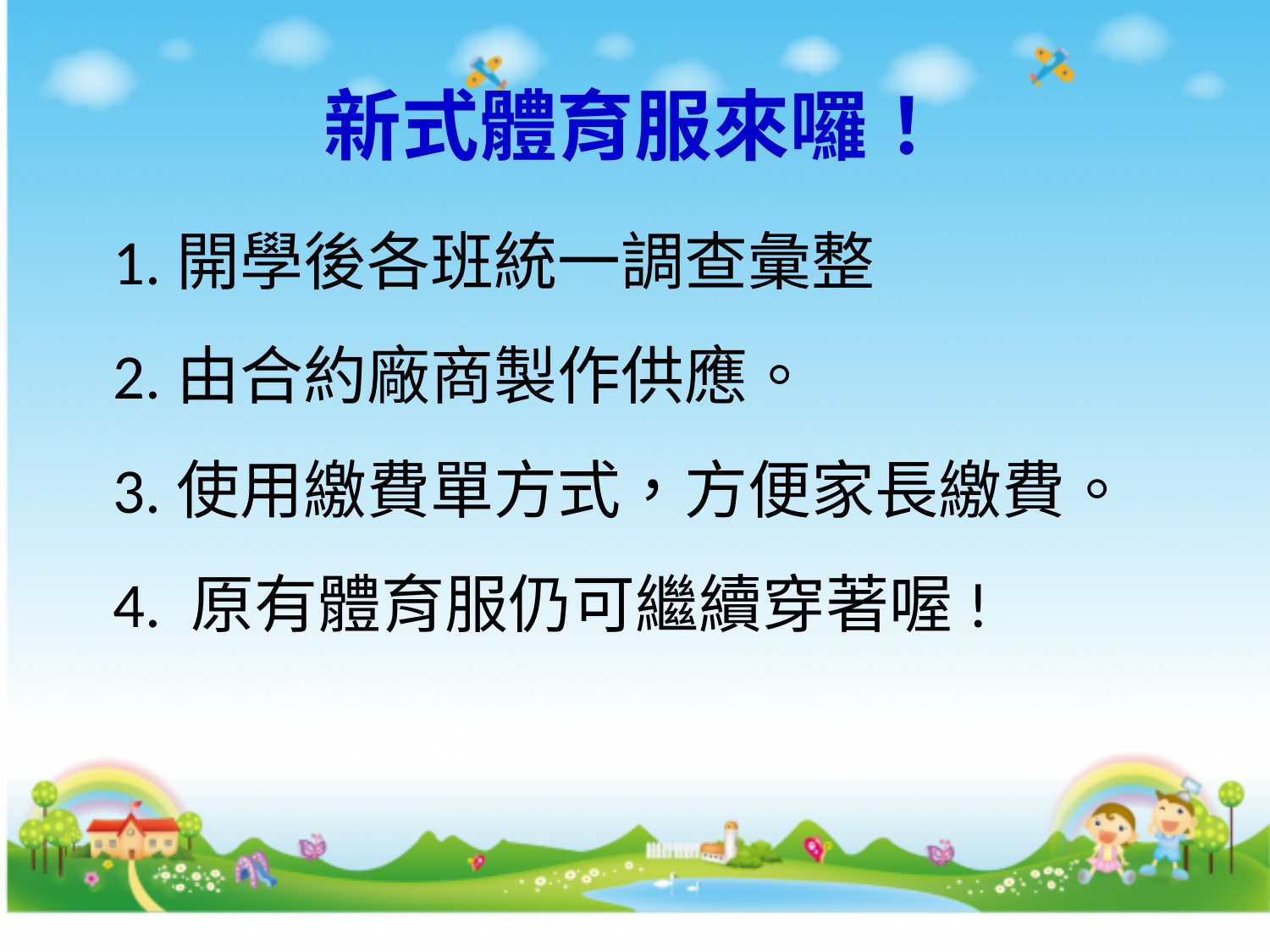

新式體育服來囉！
1.開學後各班統一調查彙整
2.由合約廠商製作供應。
3.使用繳費單方式，方便家長繳費。
4. 原有體育服仍可繼續穿著喔!